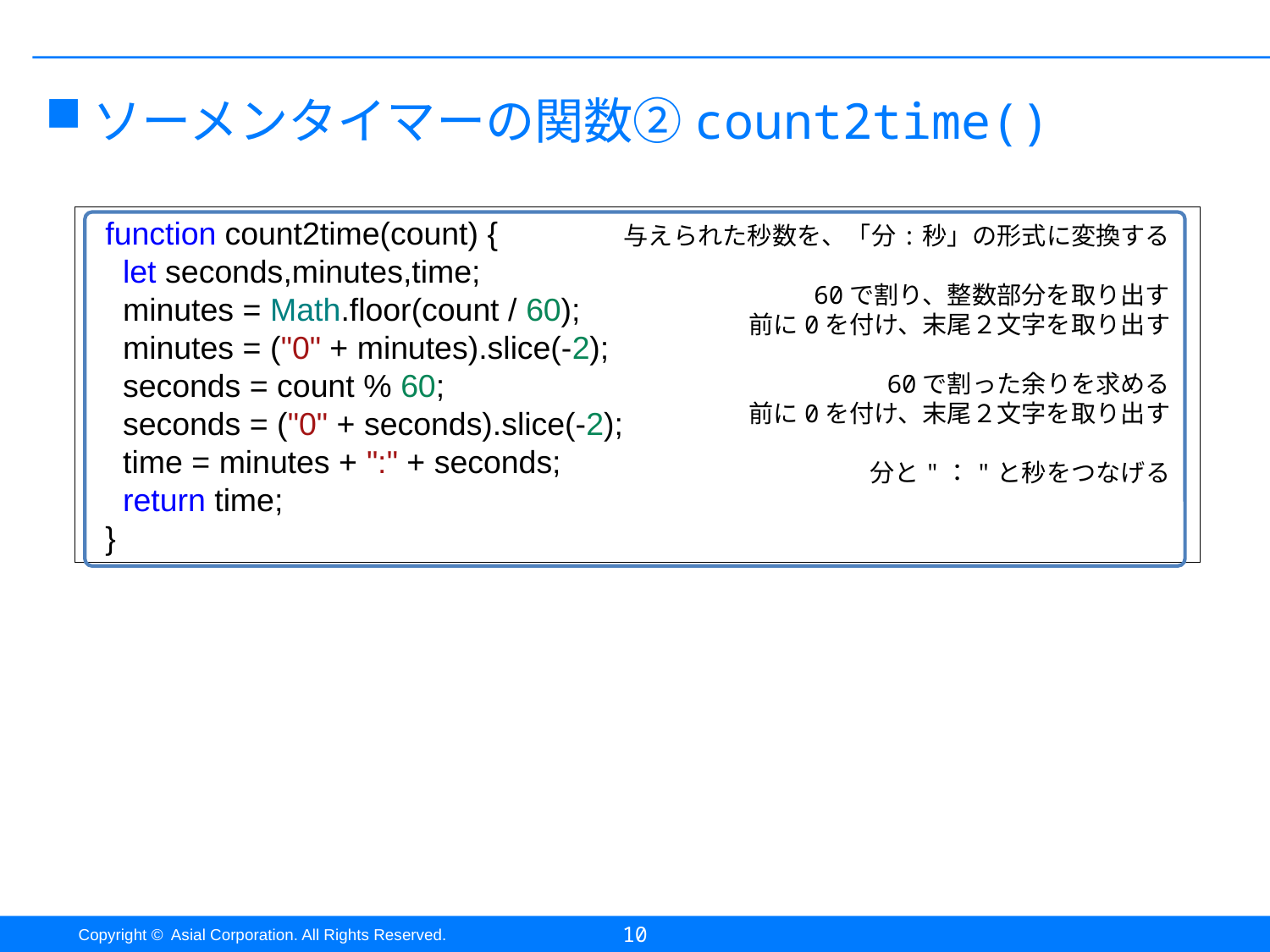

#

ソーメンタイマーの関数②count2time()

  function count2time(count) {
    let seconds,minutes,time;
    minutes = Math.floor(count / 60);
    minutes = ("0" + minutes).slice(-2);
    seconds = count % 60;
    seconds = ("0" + seconds).slice(-2);
    time = minutes + ":" + seconds;
    return time;
  }
与えられた秒数を、「分:秒」の形式に変換する

60で割り、整数部分を取り出す
前に0を付け、末尾２文字を取り出す

60で割った余りを求める
前に0を付け、末尾２文字を取り出す

分と"："と秒をつなげる
10